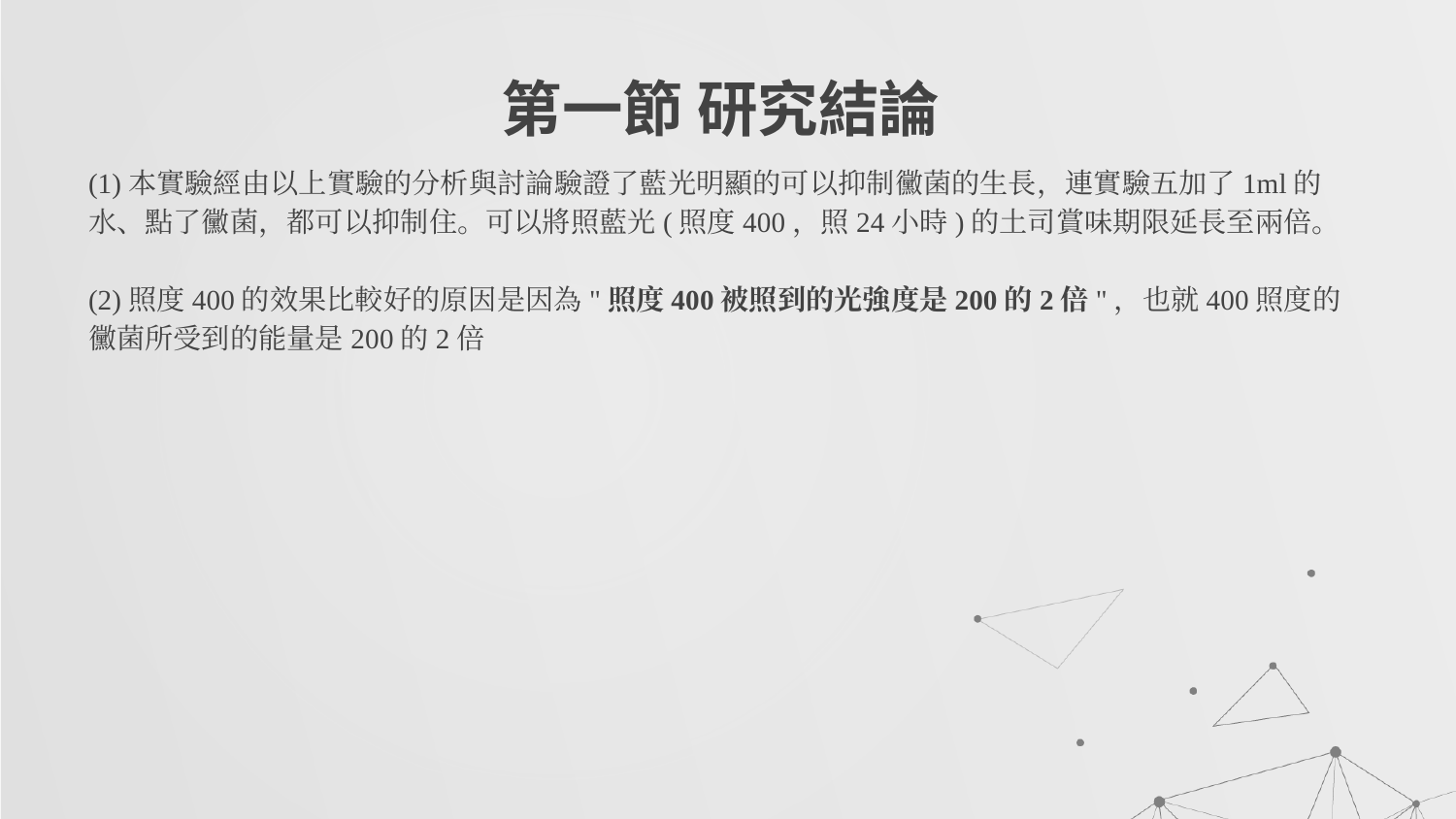

# 第一節 研究結論
(1)本實驗經由以上實驗的分析與討論驗證了藍光明顯的可以抑制黴菌的生長，連實驗五加了1ml的水、點了黴菌，都可以抑制住。可以將照藍光(照度400，照24小時)的土司賞味期限延長至兩倍。

(2)照度400的效果比較好的原因是因為"照度400被照到的光強度是200的2倍"，也就400照度的黴菌所受到的能量是200的2倍